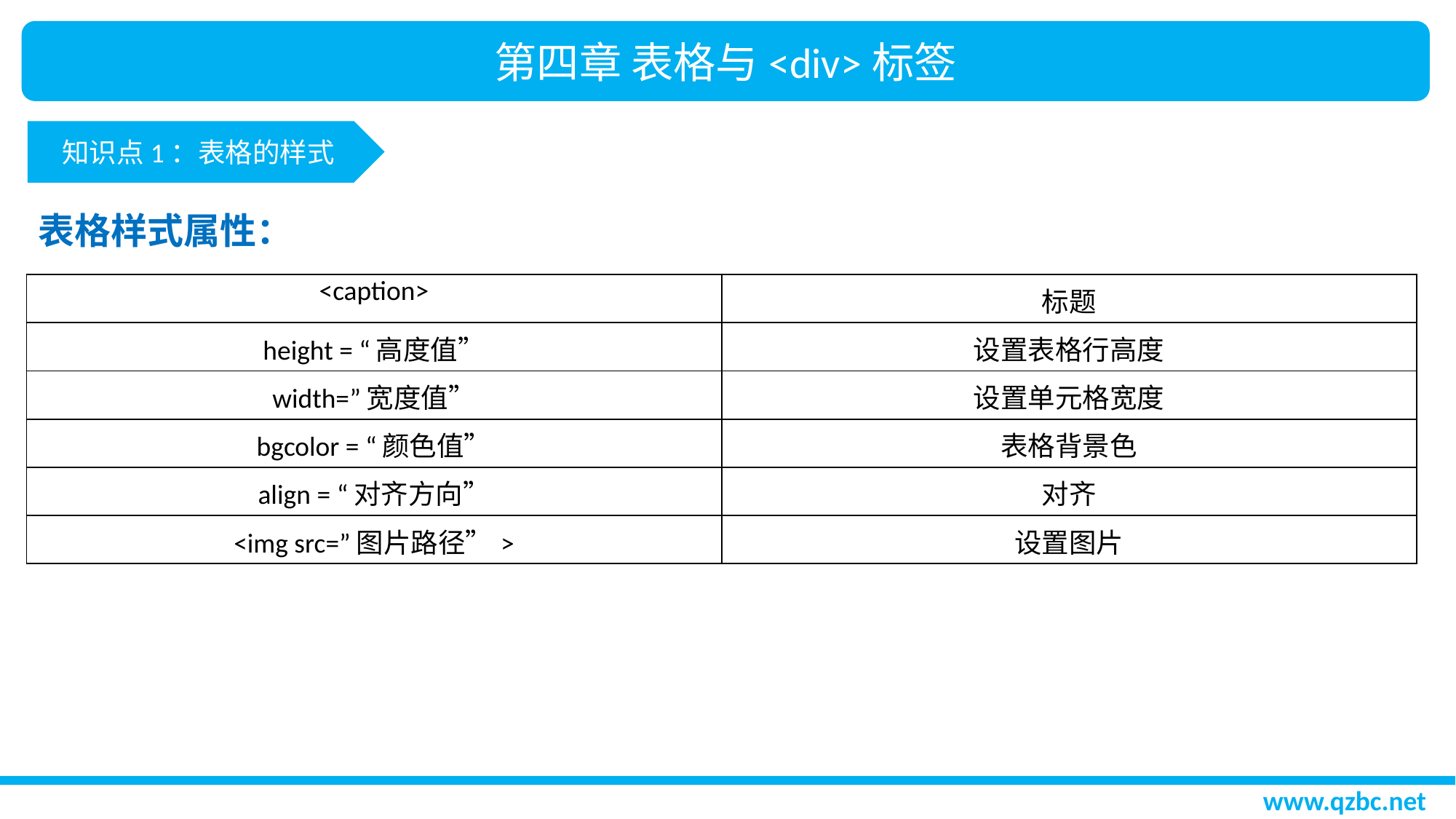

第四章 表格与<div>标签
知识点1：表格的样式
表格样式属性：
| <caption> | 标题 |
| --- | --- |
| height = “高度值” | 设置表格行高度 |
| width=”宽度值” | 设置单元格宽度 |
| bgcolor = “颜色值” | 表格背景色 |
| align = “对齐方向” | 对齐 |
| <img src=”图片路径”> | 设置图片 |

www.qzbc.net